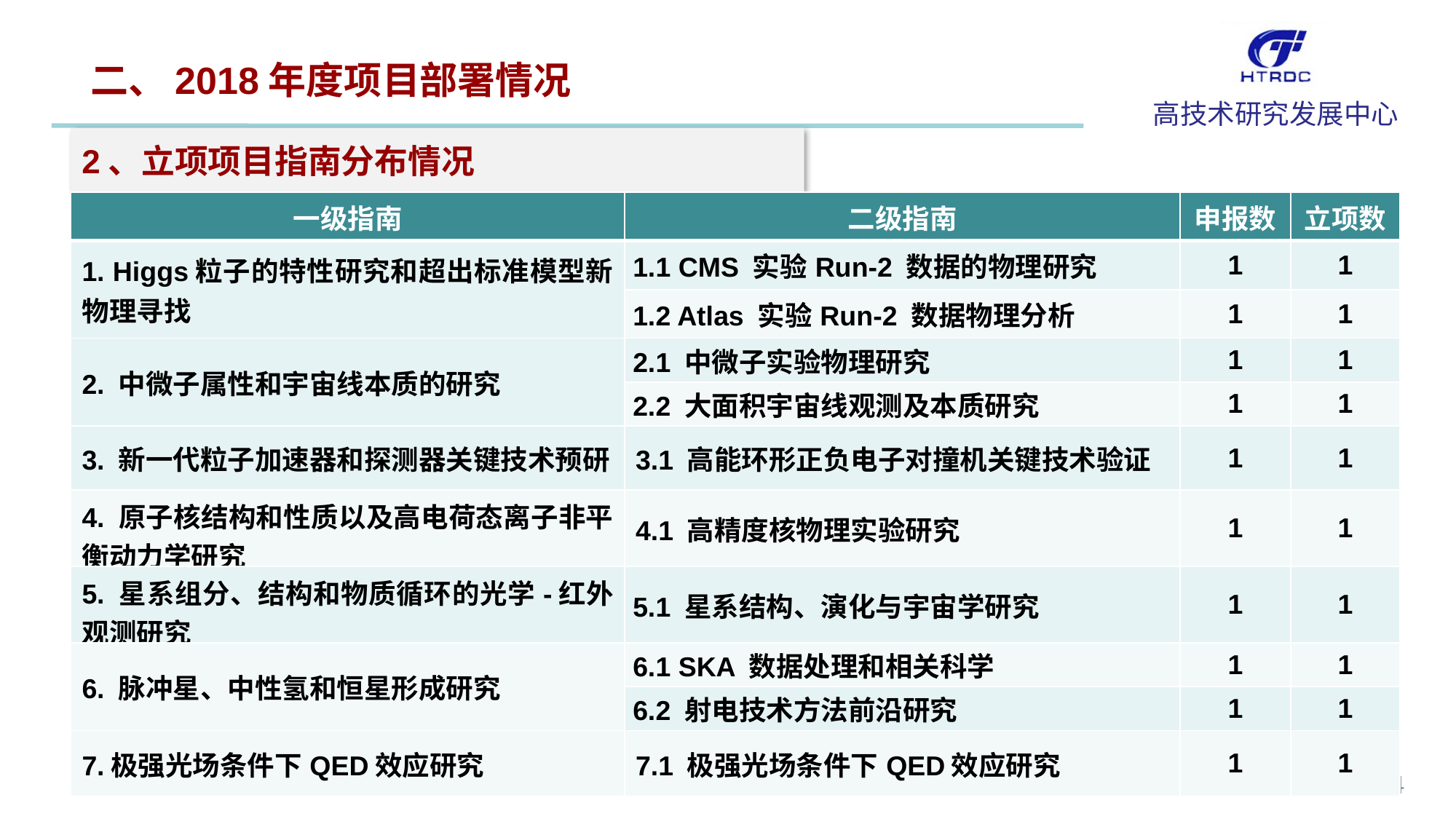

二、2018年度项目部署情况
2、立项项目指南分布情况
| 一级指南 | 二级指南 | 申报数 | 立项数 |
| --- | --- | --- | --- |
| 1. Higgs粒子的特性研究和超出标准模型新物理寻找 | 1.1 CMS 实验Run-2 数据的物理研究 | 1 | 1 |
|  | 1.2 Atlas 实验Run-2 数据物理分析 | 1 | 1 |
| 2. 中微子属性和宇宙线本质的研究 | 2.1 中微子实验物理研究 | 1 | 1 |
|  | 2.2 大面积宇宙线观测及本质研究 | 1 | 1 |
| 3. 新一代粒子加速器和探测器关键技术预研 | 3.1 高能环形正负电子对撞机关键技术验证 | 1 | 1 |
| 4. 原子核结构和性质以及高电荷态离子非平衡动力学研究 | 4.1 高精度核物理实验研究 | 1 | 1 |
| 5. 星系组分、结构和物质循环的光学-红外观测研究 | 5.1 星系结构、演化与宇宙学研究 | 1 | 1 |
| 6. 脉冲星、中性氢和恒星形成研究 | 6.1 SKA 数据处理和相关科学 | 1 | 1 |
|  | 6.2 射电技术方法前沿研究 | 1 | 1 |
| 7.极强光场条件下QED效应研究 | 7.1 极强光场条件下QED效应研究 | 1 | 1 |